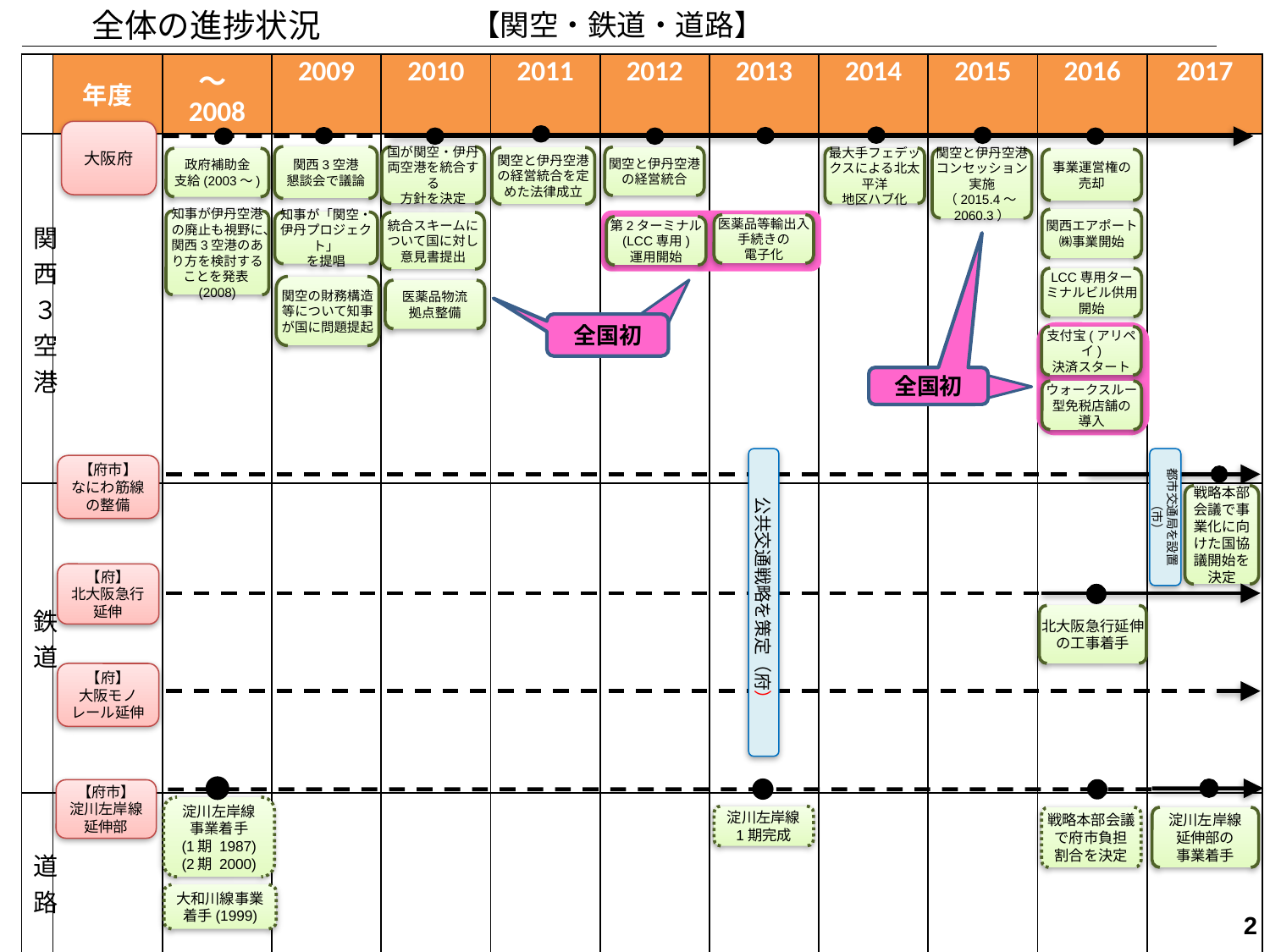

【関空・鉄道・道路】
　全体の進捗状況
|  | 年度 | ～2008 | 2009 | 2010 | 2011 | 2012 | 2013 | 2014 | 2015 | 2016 | 2017 |
| --- | --- | --- | --- | --- | --- | --- | --- | --- | --- | --- | --- |
| 関西３空港 |  |  |  |  |  |  |  |  |  |  |  |
| 鉄道 |  |  |  |  |  |  |  |  |  |  |  |
| 道路 |  |  |  |  |  |  |  |  |  |  |  |
大阪府

最大手フェデックスによる北太平洋
地区ハブ化

関空と伊丹空港コンセッション実施
（2015.4～2060.3）

医薬品等輸出入手続きの
電子化

関空と伊丹空港の経営統合

事業運営権の
売却
関西3空港
懇談会で議論
国が関空・伊丹両空港を統合する
方針を決定
関空と伊丹空港の経営統合を定めた法律成立
政府補助金
支給(2003～)
関西エアポート㈱事業開始

知事が伊丹空港の廃止も視野に、関西3空港のあり方を検討することを発表(2008)
知事が「関空・
伊丹プロジェクト」
を提唱
統合スキームに
ついて国に対し
意見書提出
第2ターミナル
(LCC専用)
運用開始
LCC専用ターミナルビル供用開始

全国初
関空の財務構造等について知事が国に問題提起
医薬品物流
拠点整備

支付宝(アリペイ)
決済スタート

全国初
ウォークスルー型免税店舗の
導入
都市交通局を設置（市）
公共交通戦略を策定（府）
【府市】
なにわ筋線
の整備

戦略本部会議で事業化に向けた国協議開始を決定
【府】
北大阪急行延伸

北大阪急行延伸の工事着手
【府】
大阪モノレール延伸

【府市】
淀川左岸線
延伸部

淀川左岸線
事業着手
(1期 1987)
(2期 2000)
淀川左岸線
1期完成
戦略本部会議で府市負担
割合を決定
淀川左岸線
延伸部の
事業着手
大和川線事業
着手(1999)
2